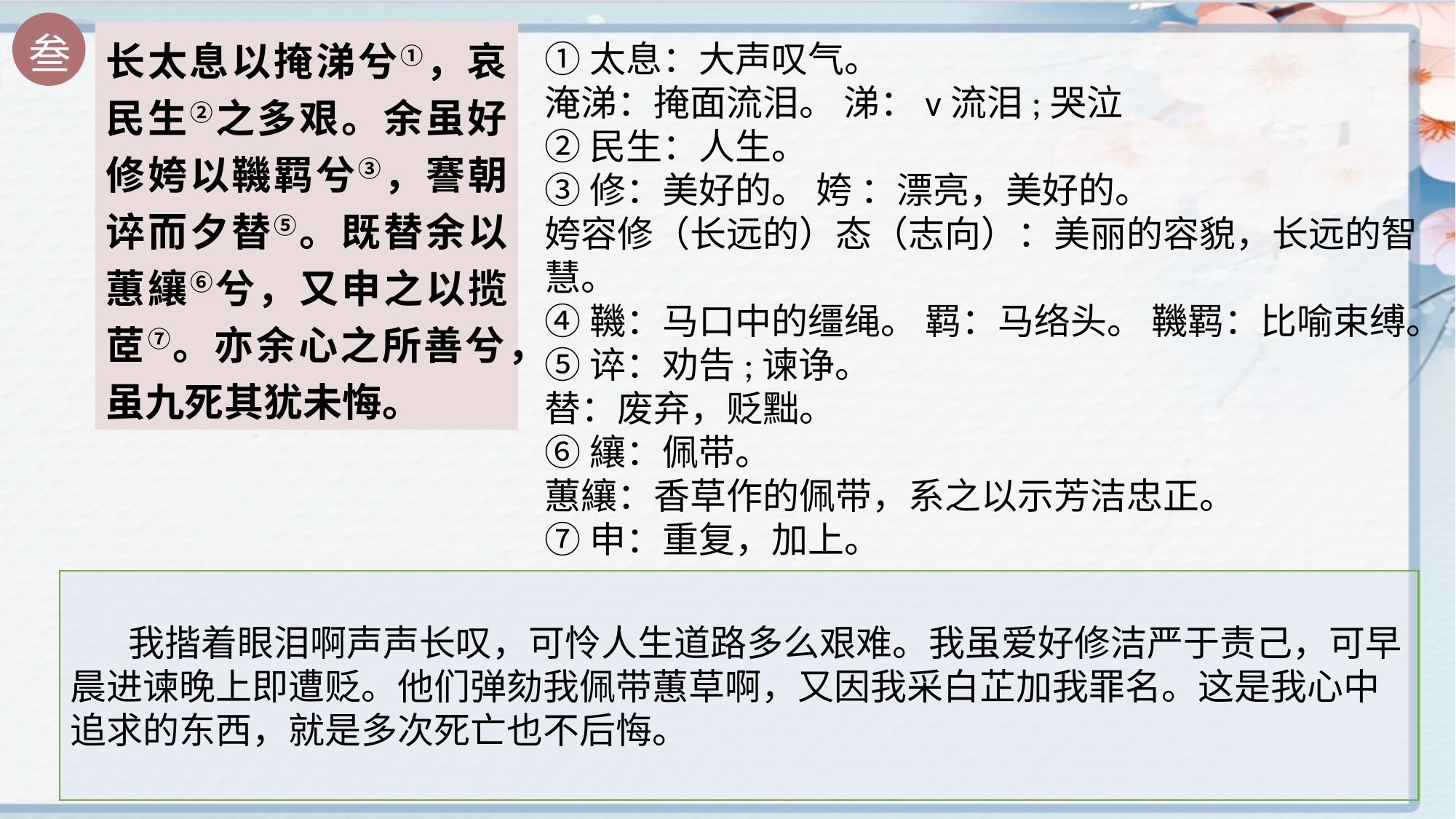

叁
长太息以掩涕兮①，哀民生②之多艰。余虽好修姱以鞿羁兮③，謇朝谇而夕替⑤。既替余以蕙纕⑥兮，又申之以揽茝⑦。亦余心之所善兮，虽九死其犹未悔。
①太息：大声叹气。
淹涕：掩面流泪。 涕：v流泪;哭泣
②民生：人生。
③修：美好的。 姱 ：漂亮，美好的。
姱容修（长远的）态（志向）：美丽的容貌，长远的智慧。
④鞿：马口中的缰绳。 羁：马络头。 鞿羁：比喻束缚。
⑤谇：劝告;谏诤。
替：废弃，贬黜。
⑥纕：佩带。
蕙纕：香草作的佩带，系之以示芳洁忠正。
⑦申：重复，加上。
      我揩着眼泪啊声声长叹，可怜人生道路多么艰难。我虽爱好修洁严于责己，可早晨进谏晚上即遭贬。他们弹劾我佩带蕙草啊，又因我采白芷加我罪名。这是我心中追求的东西，就是多次死亡也不后悔。